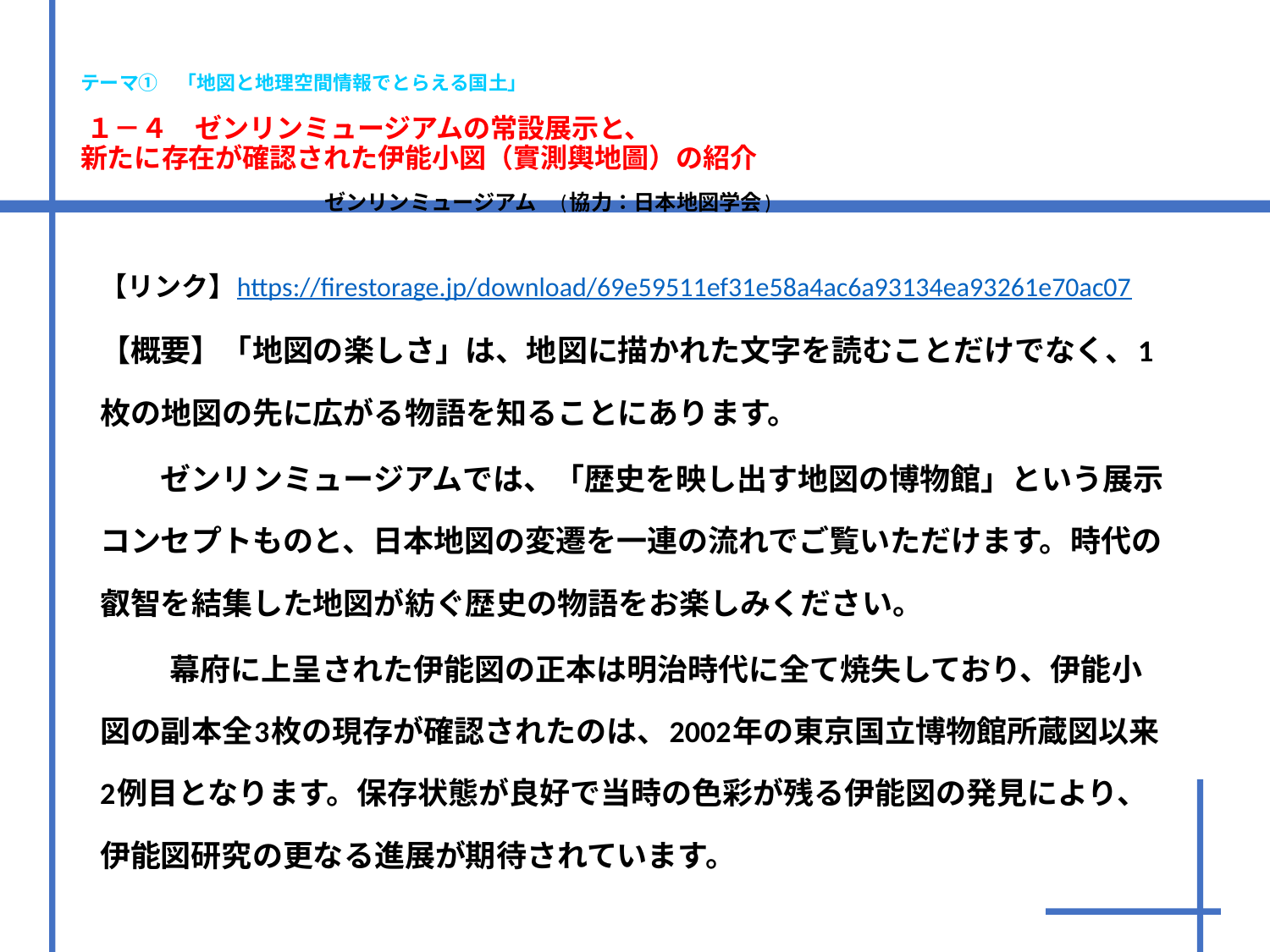

# テーマ①　「地図と地理空間情報でとらえる国土」 １－４　ゼンリンミュージアムの常設展示と、 新たに存在が確認された伊能小図（實測輿地圖）の紹介　　　 　　　　　　　　　ゼンリンミュージアム　(協力：日本地図学会)

【リンク】https://firestorage.jp/download/69e59511ef31e58a4ac6a93134ea93261e70ac07
【概要】「地図の楽しさ」は、地図に描かれた文字を読むことだけでなく、1枚の地図の先に広がる物語を知ることにあります。
　　ゼンリンミュージアムでは、「歴史を映し出す地図の博物館」という展示コンセプトものと、日本地図の変遷を一連の流れでご覧いただけます。時代の叡智を結集した地図が紡ぐ歴史の物語をお楽しみください。
 　　幕府に上呈された伊能図の正本は明治時代に全て焼失しており、伊能小図の副本全3枚の現存が確認されたのは、2002年の東京国立博物館所蔵図以来2例目となります。保存状態が良好で当時の色彩が残る伊能図の発見により、伊能図研究の更なる進展が期待されています。